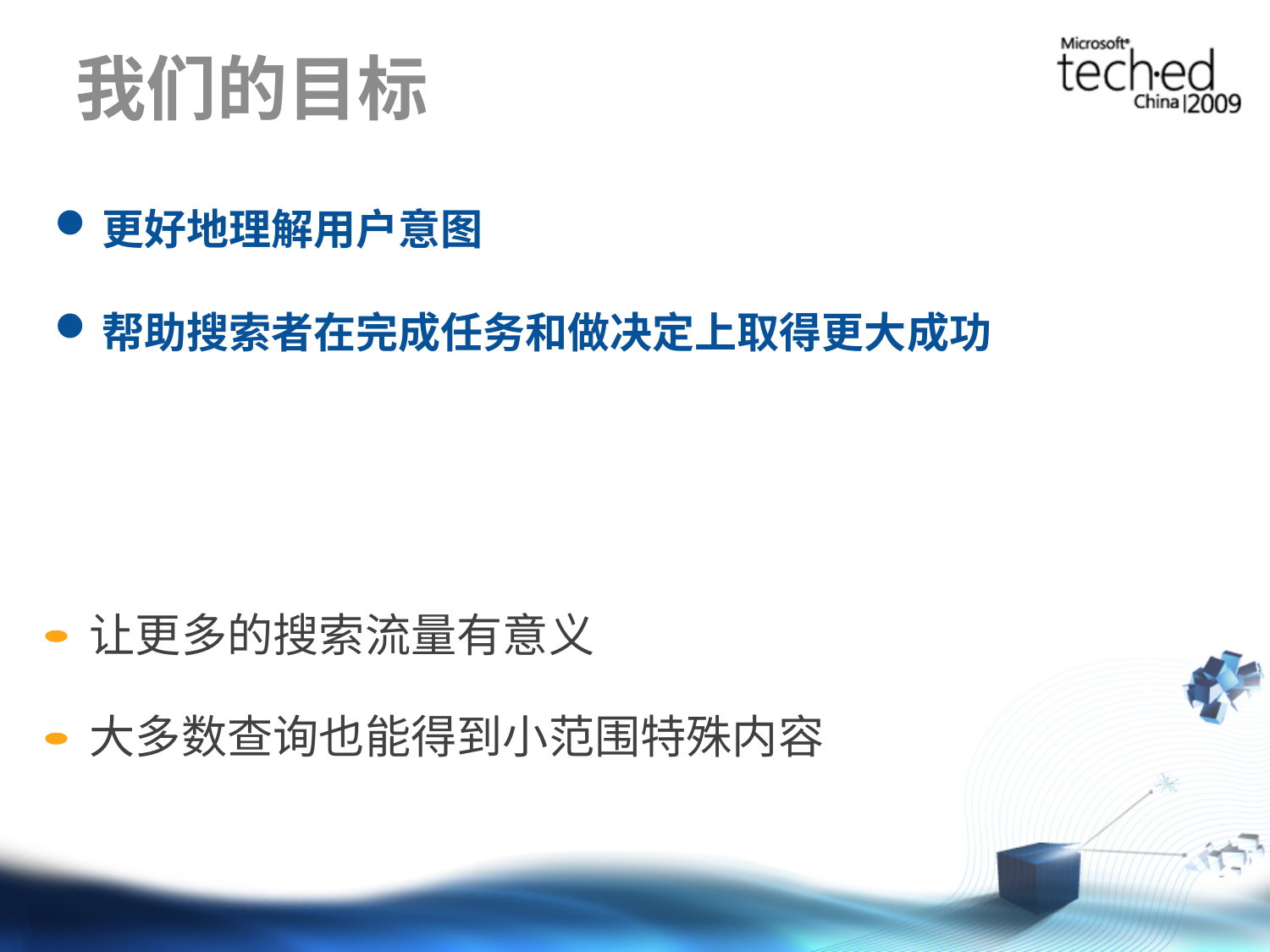

# 我们的目标
更好地理解用户意图
帮助搜索者在完成任务和做决定上取得更大成功
Your Benefit (Webmaster & Publishers)
让更多的搜索流量有意义
大多数查询也能得到小范围特殊内容